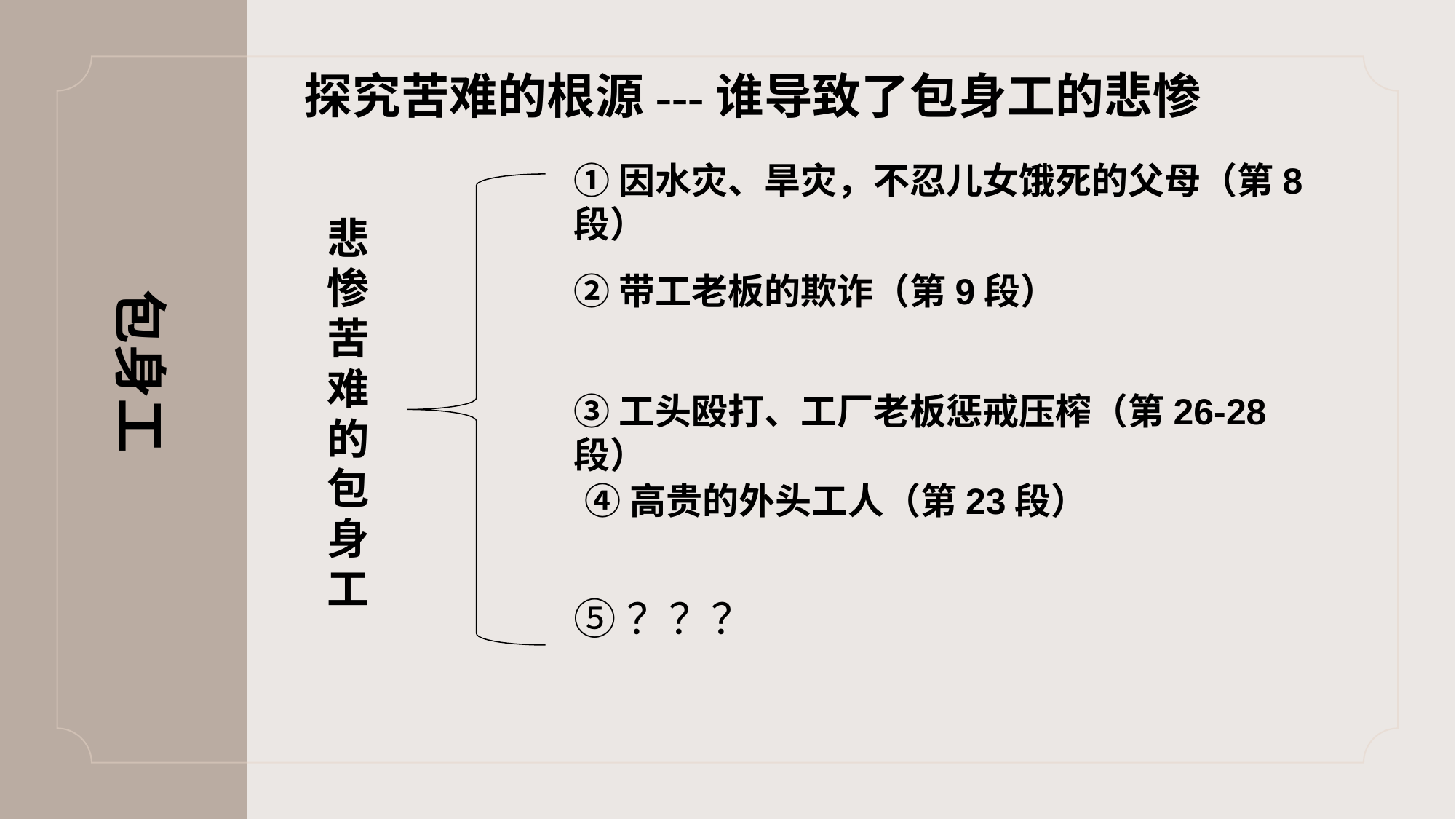

探究苦难的根源---谁导致了包身工的悲惨
①因水灾、旱灾，不忍儿女饿死的父母（第8段）

悲
惨
苦
难
的
包
身
工
②带工老板的欺诈（第9段）
包身工
③工头殴打、工厂老板惩戒压榨（第26-28段）
④高贵的外头工人（第23段）
⑤？？？